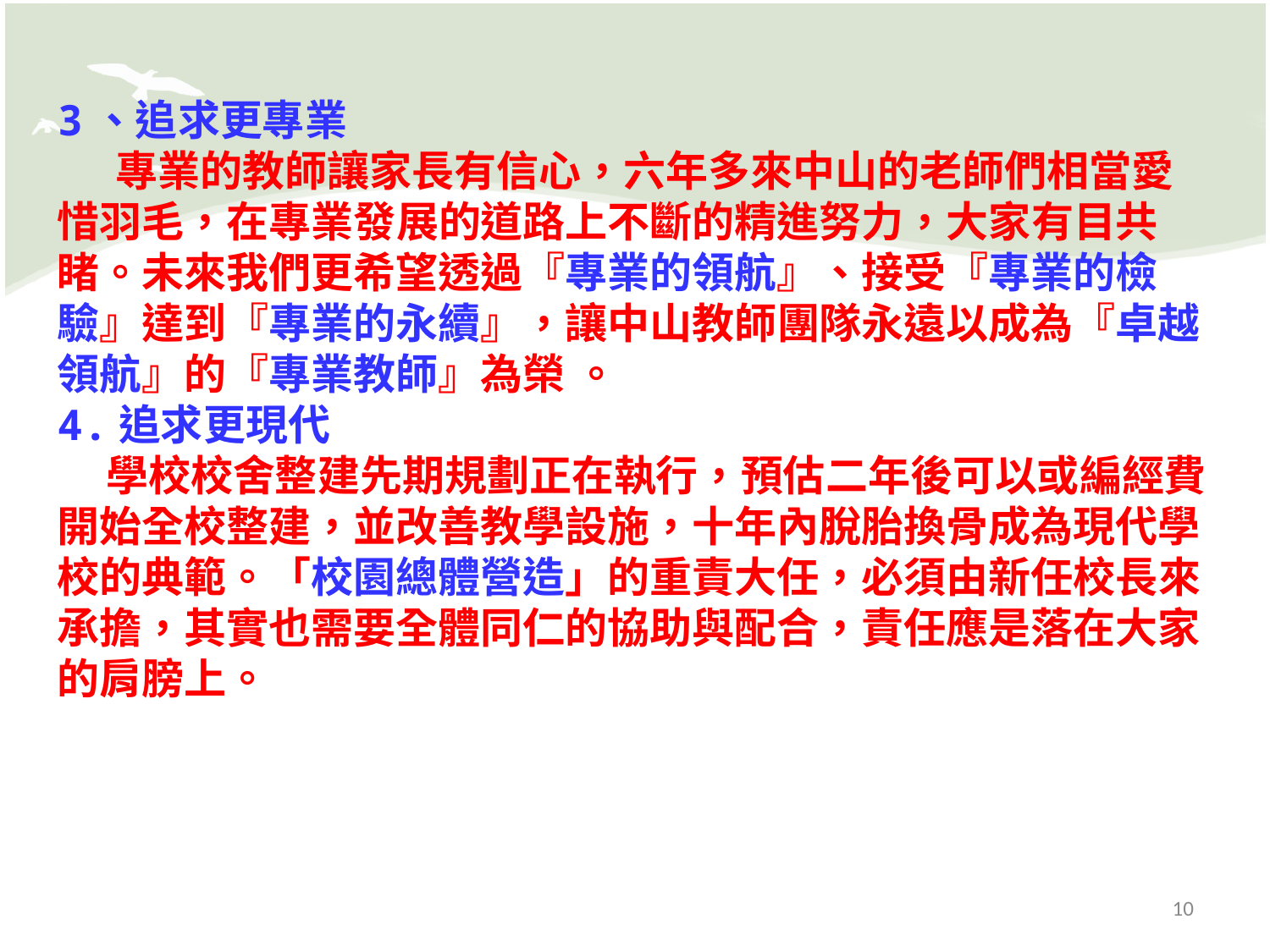

3、追求更專業
     專業的教師讓家長有信心，六年多來中山的老師們相當愛惜羽毛，在專業發展的道路上不斷的精進努力，大家有目共睹。未來我們更希望透過『專業的領航』、接受『專業的檢驗』達到『專業的永續』，讓中山教師團隊永遠以成為『卓越領航』的『專業教師』為榮 。
4.追求更現代
    學校校舍整建先期規劃正在執行，預估二年後可以或編經費開始全校整建，並改善教學設施，十年內脫胎換骨成為現代學校的典範。「校園總體營造」的重責大任，必須由新任校長來承擔，其實也需要全體同仁的協助與配合，責任應是落在大家的肩膀上。
10